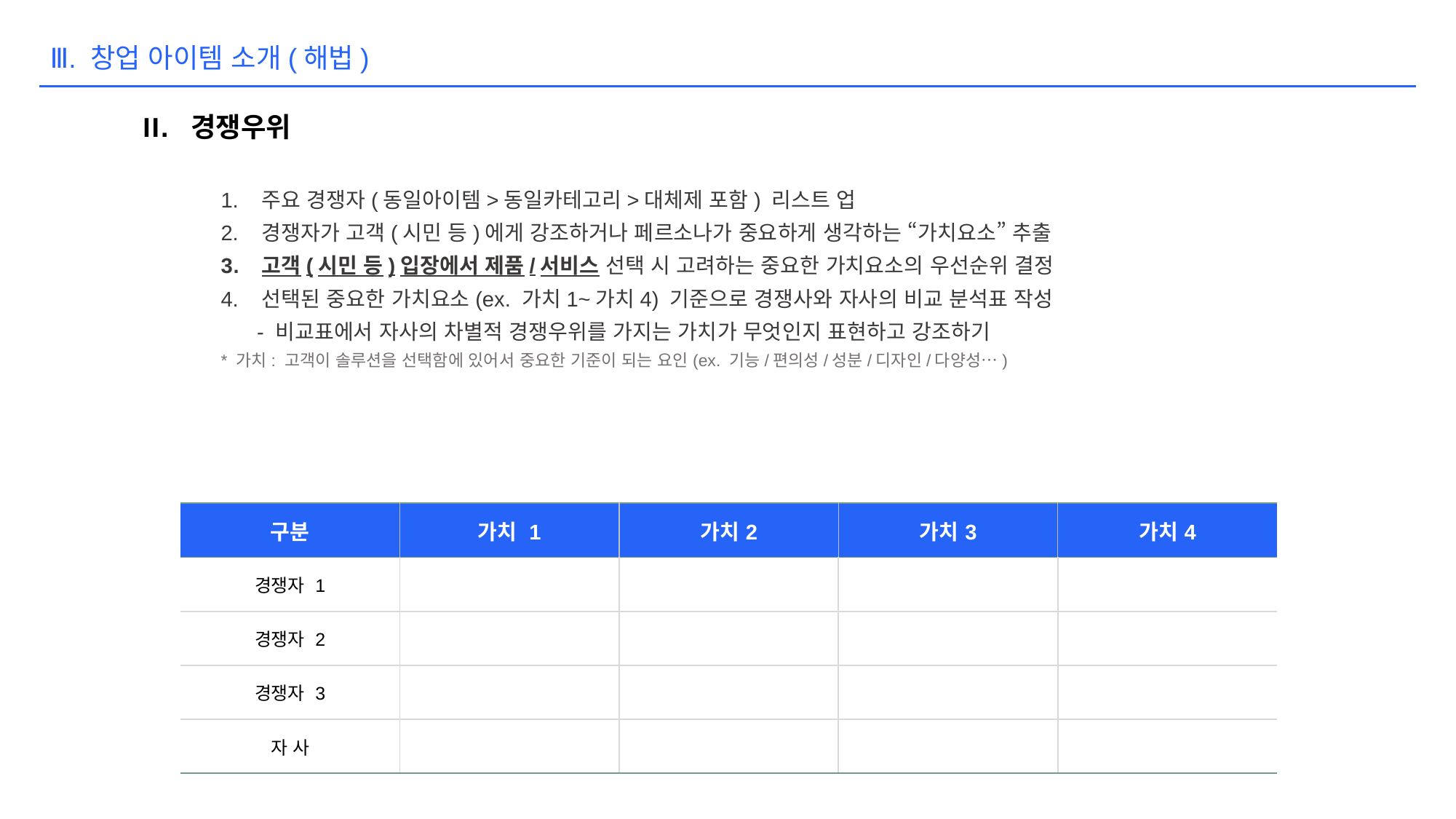

Ⅲ. 창업 아이템 소개(해법)
경쟁우위
주요 경쟁자(동일아이템>동일카테고리>대체제 포함) 리스트 업
경쟁자가 고객(시민 등)에게 강조하거나 페르소나가 중요하게 생각하는 “가치요소” 추출
고객(시민 등)입장에서 제품/서비스 선택 시 고려하는 중요한 가치요소의 우선순위 결정
선택된 중요한 가치요소(ex. 가치1~가치4) 기준으로 경쟁사와 자사의 비교 분석표 작성
      - 비교표에서 자사의 차별적 경쟁우위를 가지는 가치가 무엇인지 표현하고 강조하기
* 가치: 고객이 솔루션을 선택함에 있어서 중요한 기준이 되는 요인(ex. 기능/편의성/성분/디자인/다양성…)
| 구분 | 가치 1 | 가치2 | 가치3 | 가치4 |
| --- | --- | --- | --- | --- |
| 경쟁자 1 |  |  |  |  |
| 경쟁자 2 |  |  |  |  |
| 경쟁자 3 |  |  |  |  |
| 자 사 |  |  |  |  |